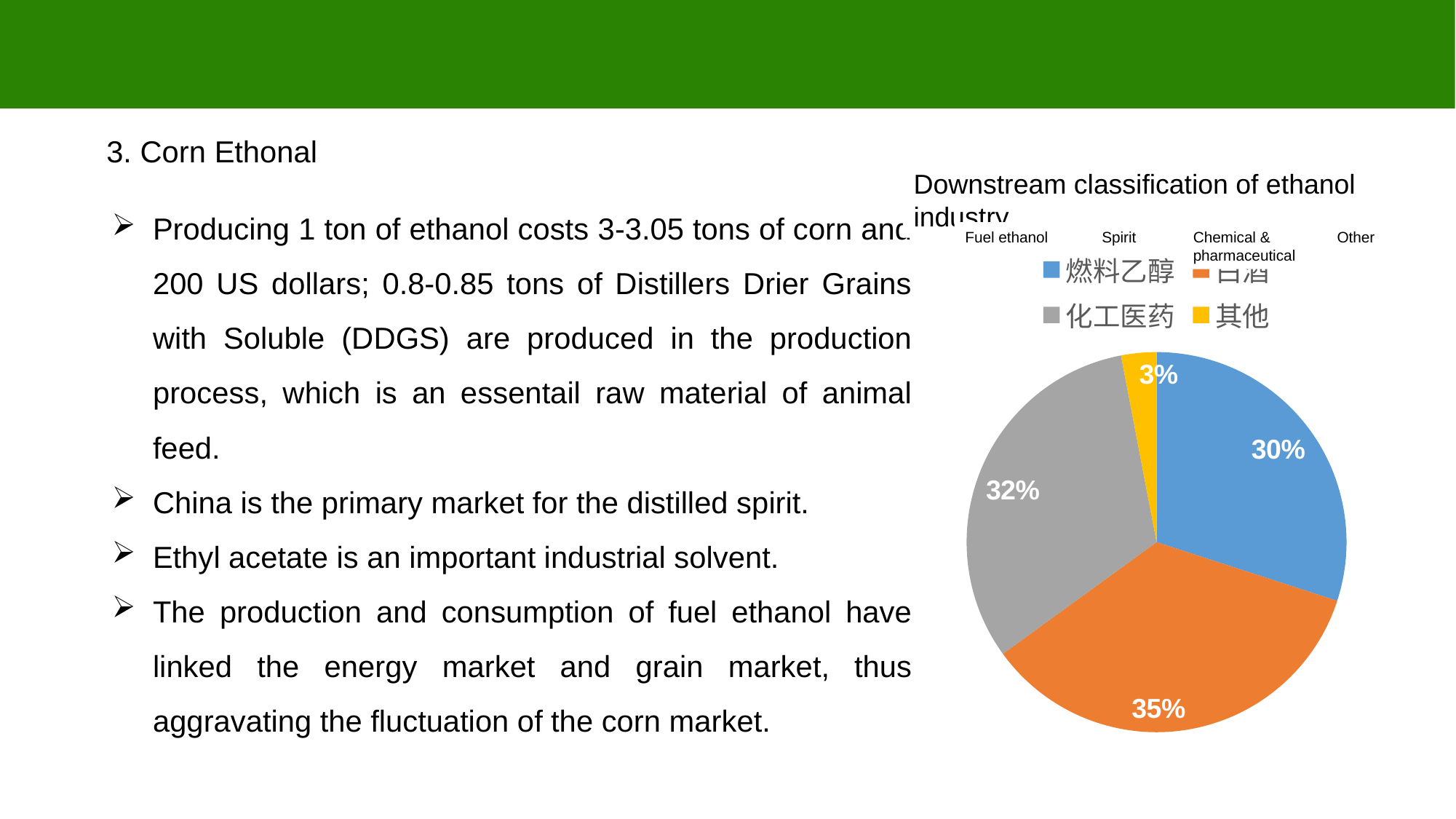

3. Corn Ethonal

### Chart: 乙醇行业下游分类

| Category |  |
|---|---|
| 燃料乙醇 | 0.3 |
| 白酒 | 0.35 |
| 化工医药 | 0.32 |
| 其他 | 0.03 |
Downstream classification of ethanol industry
Producing 1 ton of ethanol costs 3-3.05 tons of corn and 200 US dollars; 0.8-0.85 tons of Distillers Drier Grains with Soluble (DDGS) are produced in the production process, which is an essentail raw material of animal feed.
China is the primary market for the distilled spirit.
Ethyl acetate is an important industrial solvent.
The production and consumption of fuel ethanol have linked the energy market and grain market, thus aggravating the fluctuation of the corn market.
Fuel ethanol
Spirit
Chemical &
pharmaceutical
Other